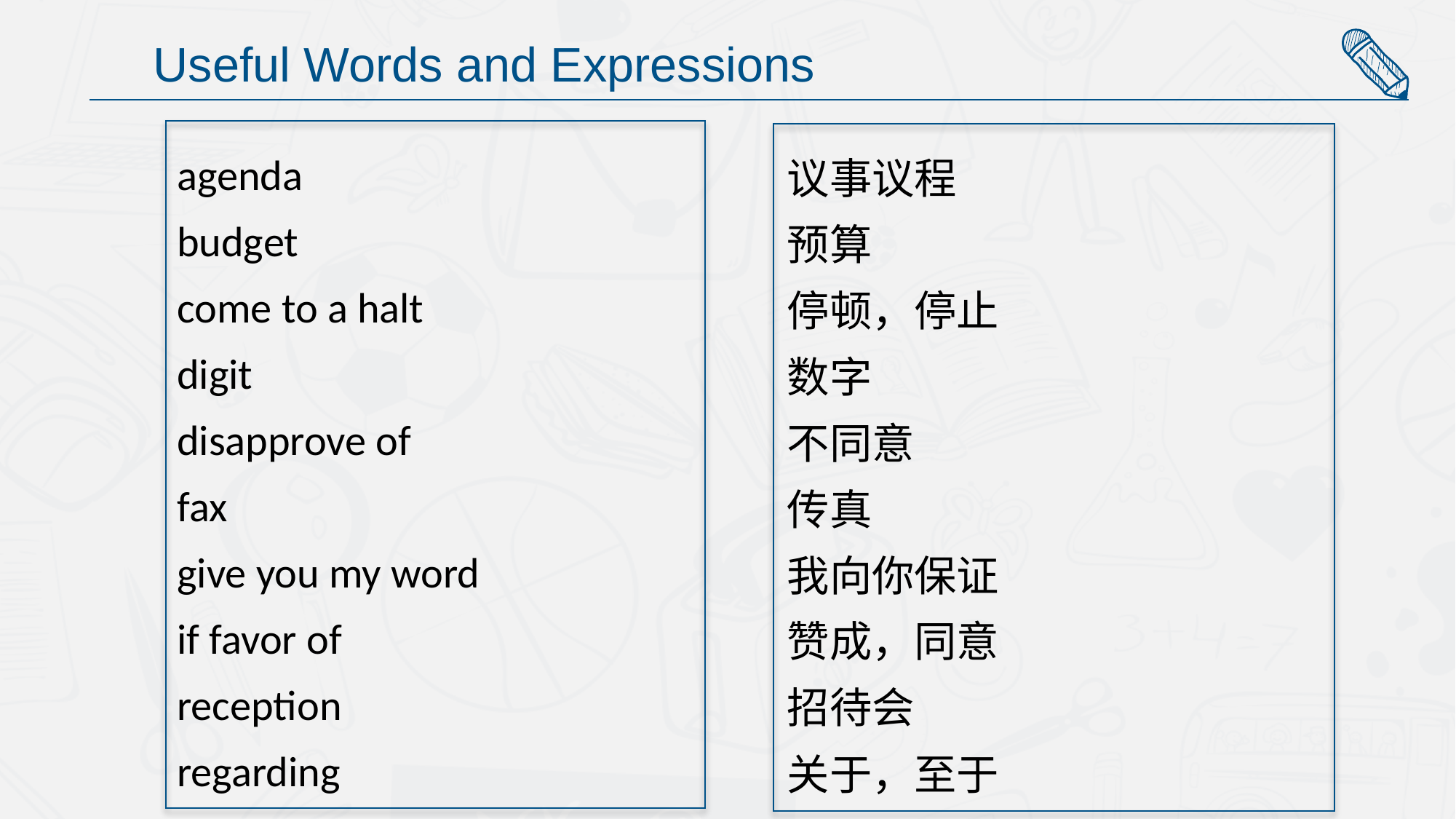

Useful Words and Expressions

agenda
budget
come to a halt
digit
disapprove of
fax
give you my word
if favor of
reception
regarding
议事议程
预算
停顿，停止
数字
不同意
传真
我向你保证
赞成，同意
招待会
关于，至于